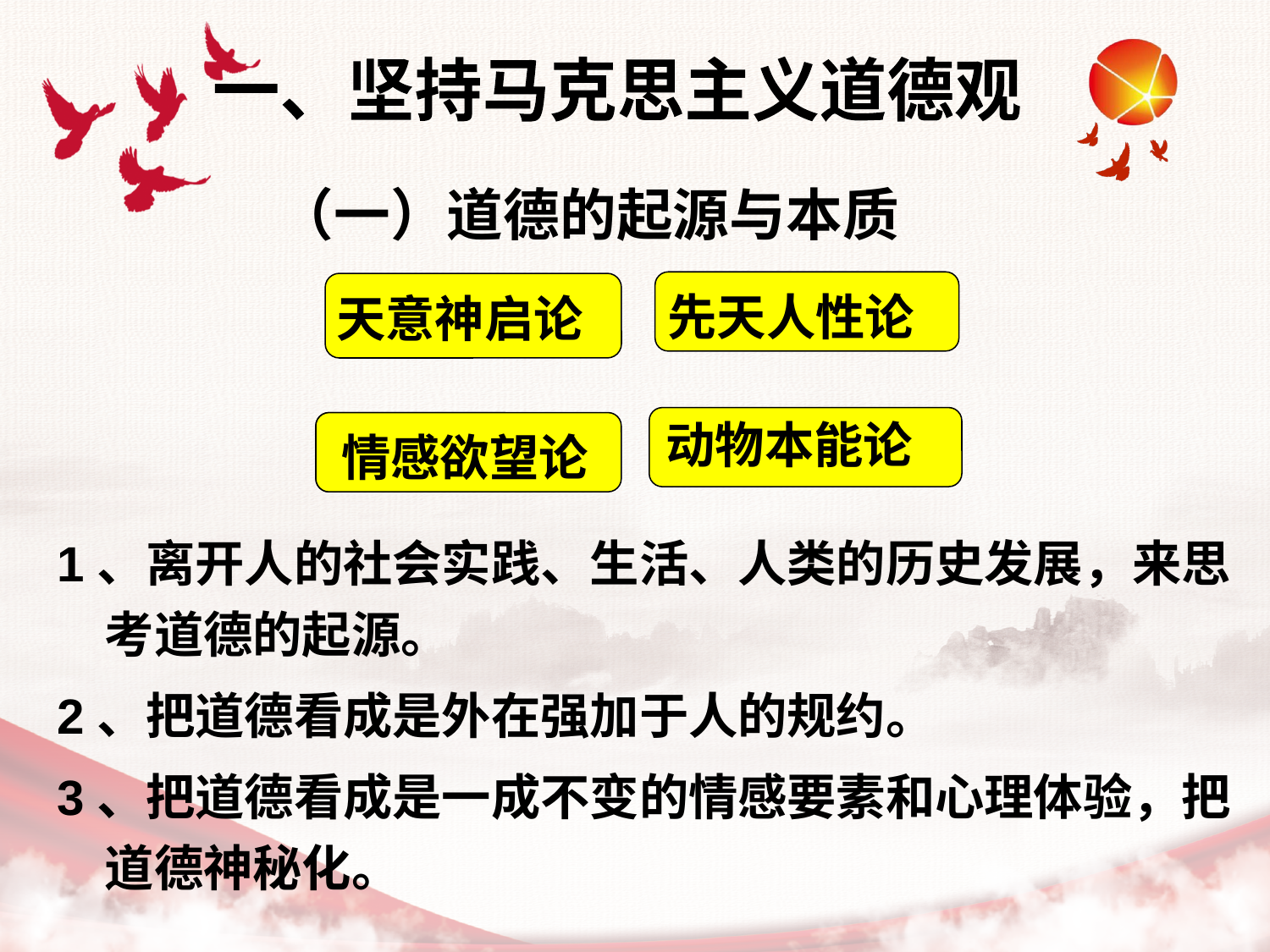

一、坚持马克思主义道德观
（一）道德的起源与本质

先天人性论

天意神启论

动物本能论

 情感欲望论
1、离开人的社会实践、生活、人类的历史发展，来思考道德的起源。
2、把道德看成是外在强加于人的规约。
3、把道德看成是一成不变的情感要素和心理体验，把道德神秘化。